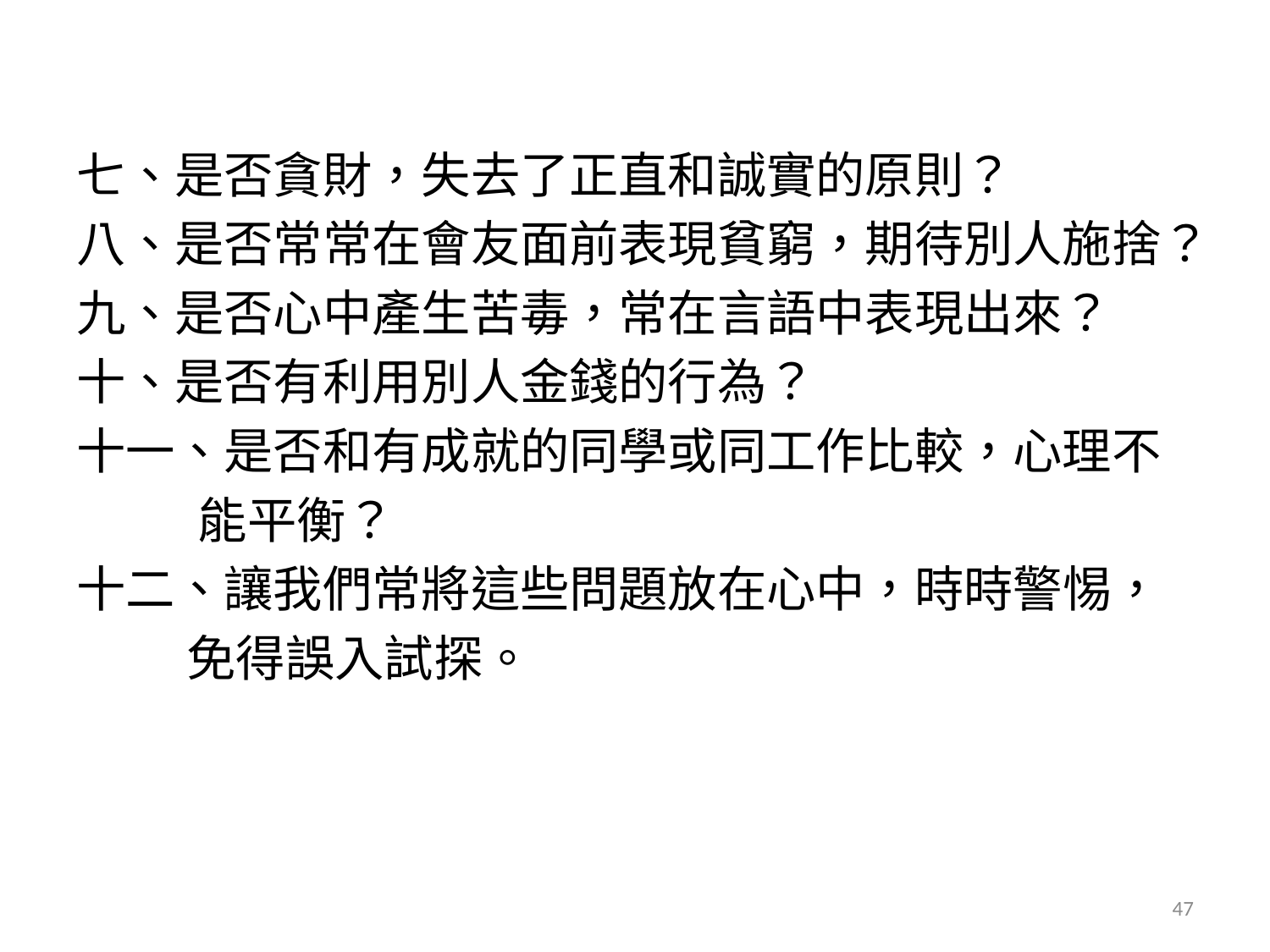

七、是否貪財，失去了正直和誠實的原則？
八、是否常常在會友面前表現貧窮，期待別人施捨？
九、是否心中產生苦毒，常在言語中表現出來？
十、是否有利用別人金錢的行為？
十一、是否和有成就的同學或同工作比較，心理不
          能平衡？
十二、讓我們常將這些問題放在心中，時時警惕，
         免得誤入試探。

47